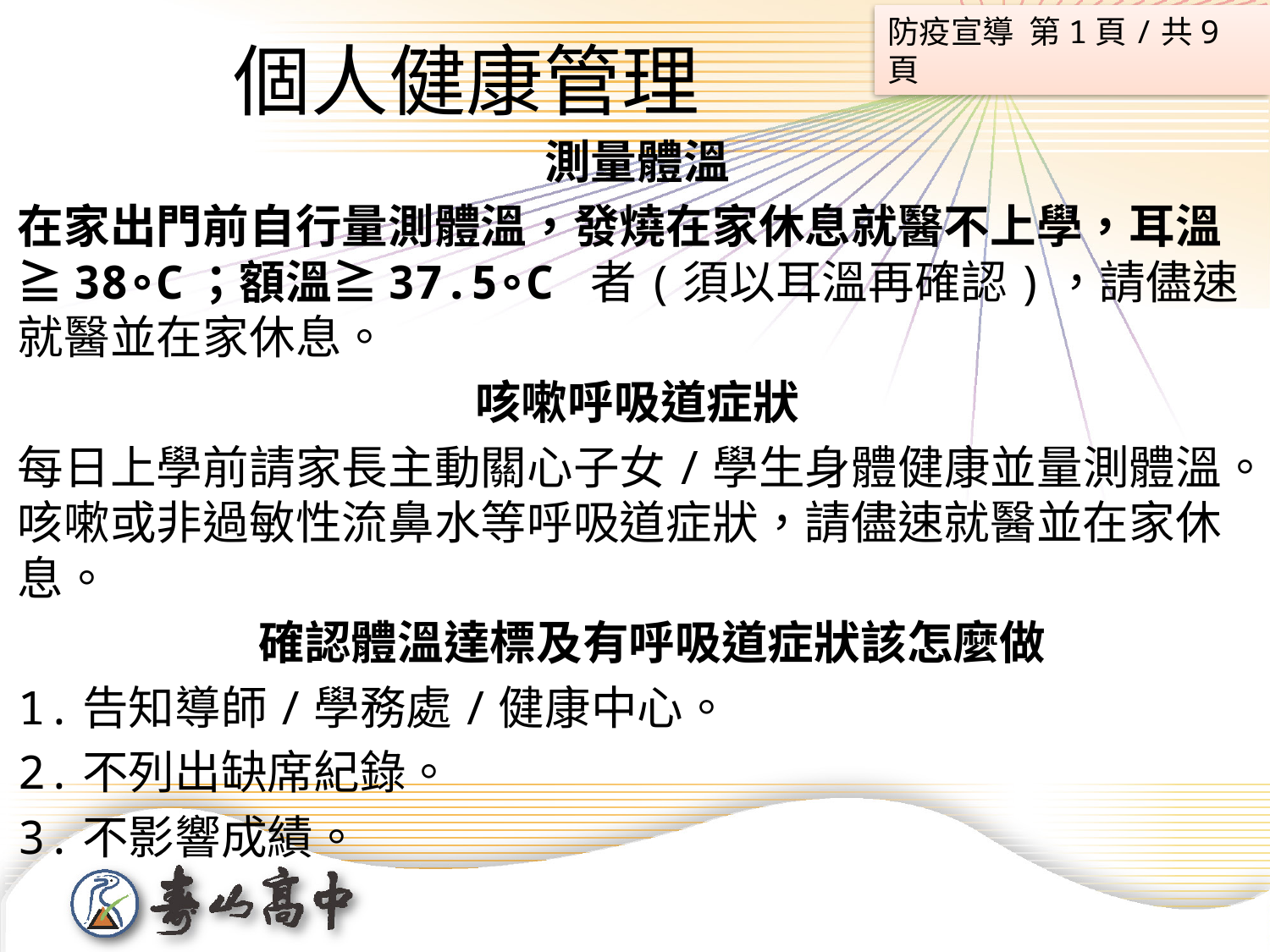

防疫宣導  第1頁/共9頁
# 個人健康管理
測量體溫
在家出門前自行量測體溫，發燒在家休息就醫不上學，耳溫≧38∘C；額溫≧37.5∘C 者(須以耳溫再確認)，請儘速就醫並在家休息。
咳嗽呼吸道症狀
每日上學前請家長主動關心子女/學生身體健康並量測體溫。咳嗽或非過敏性流鼻水等呼吸道症狀，請儘速就醫並在家休息。
  確認體溫達標及有呼吸道症狀該怎麼做
1.告知導師/學務處/健康中心。
2.不列出缺席紀錄。
3.不影響成績。